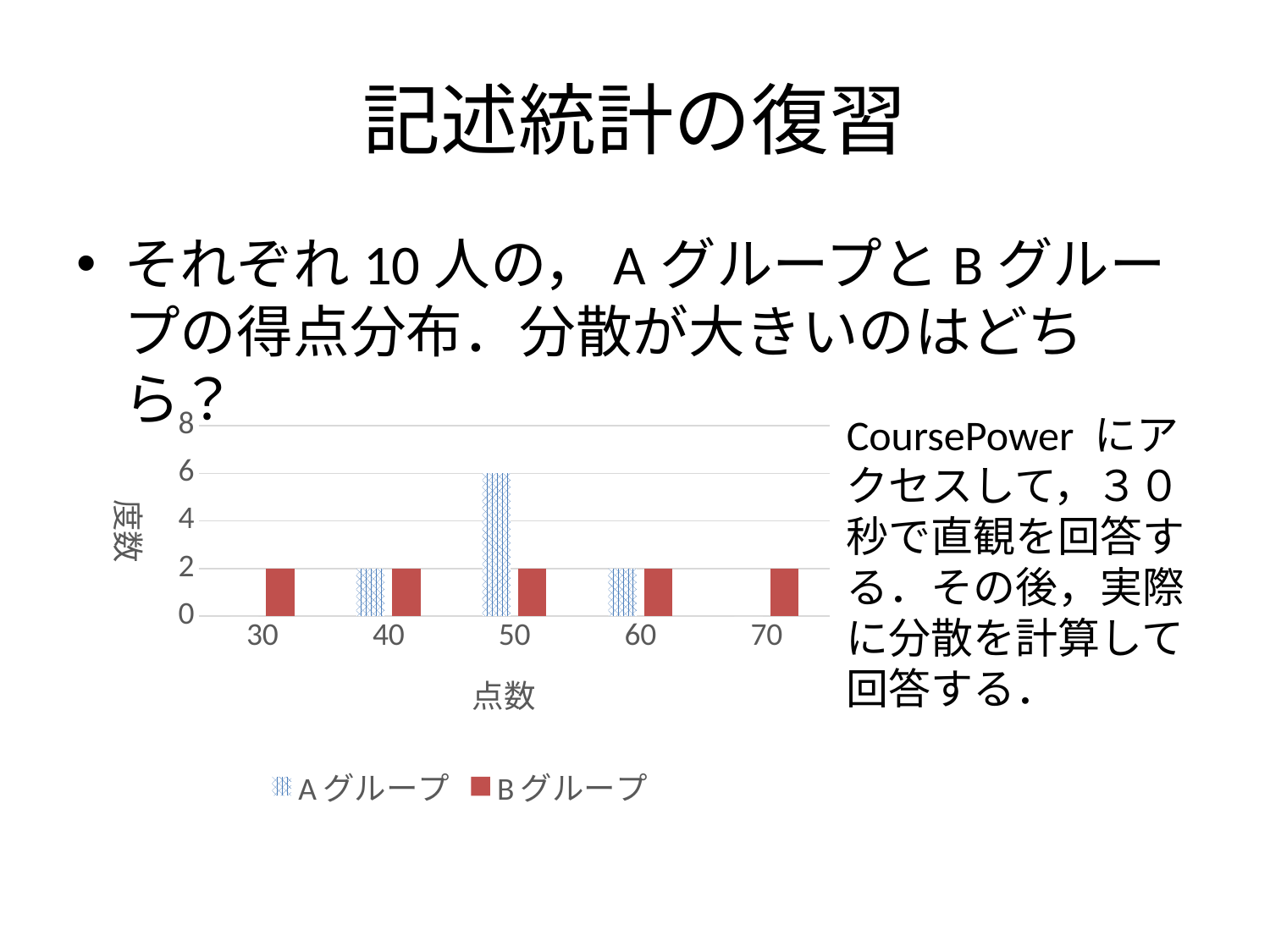

# 記述統計の復習
それぞれ10人の，AグループとBグループの得点分布．分散が大きいのはどちら？

### Chart

| Category | Aグループ | Bグループ |
|---|---|---|
| 30 | 0.0 | 2.0 |
| 40 | 2.0 | 2.0 |
| 50 | 6.0 | 2.0 |
| 60 | 2.0 | 2.0 |
| 70 | 0.0 | 2.0 |
CoursePower にアクセスして，３０秒で直観を回答する．その後，実際に分散を計算して回答する．